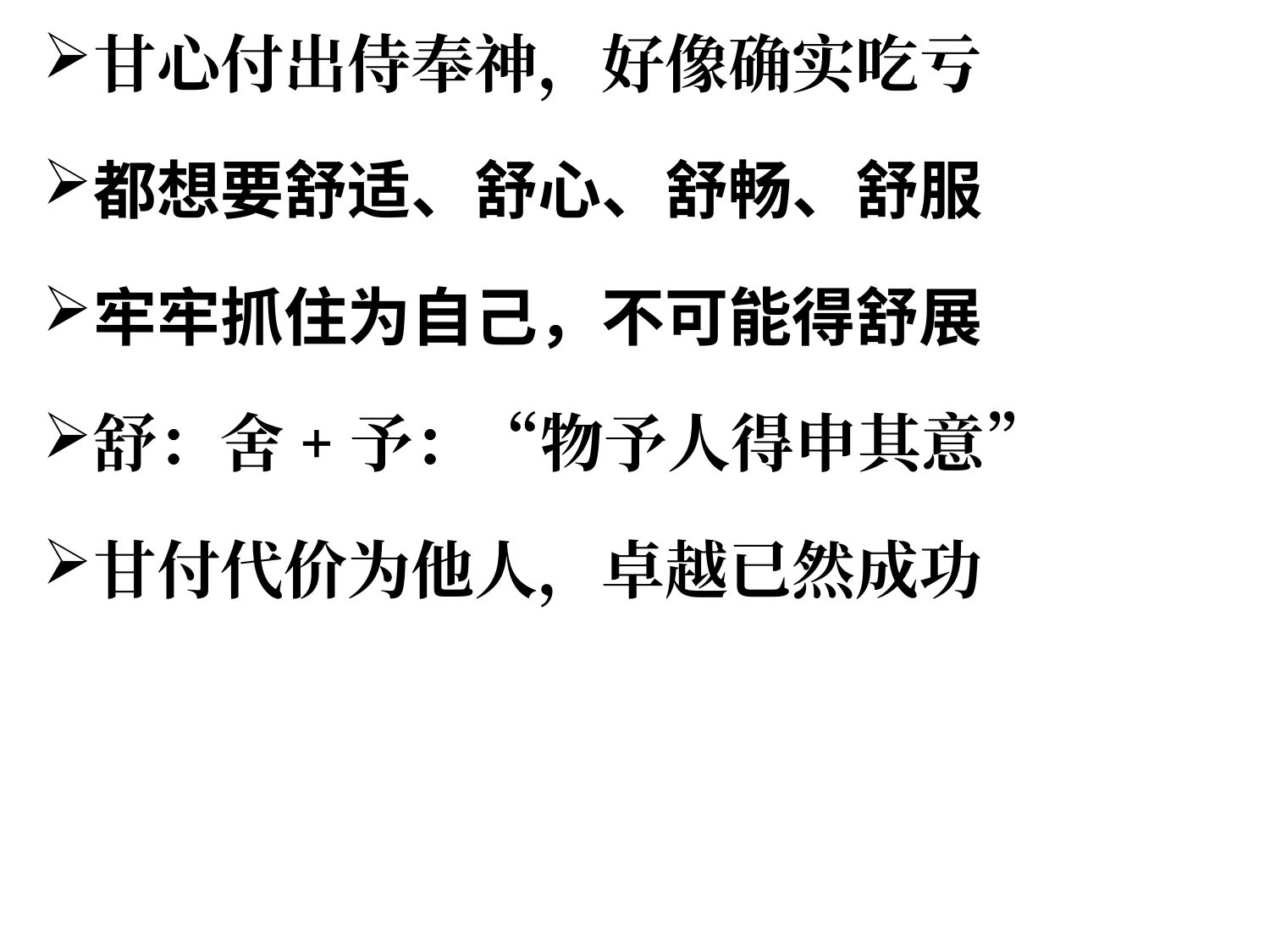

甘心付出侍奉神，好像确实吃亏

都想要舒适、舒心、舒畅、舒服

牢牢抓住为自己，不可能得舒展

舒：舍+予：“物予人得申其意”

甘付代价为他人，卓越已然成功